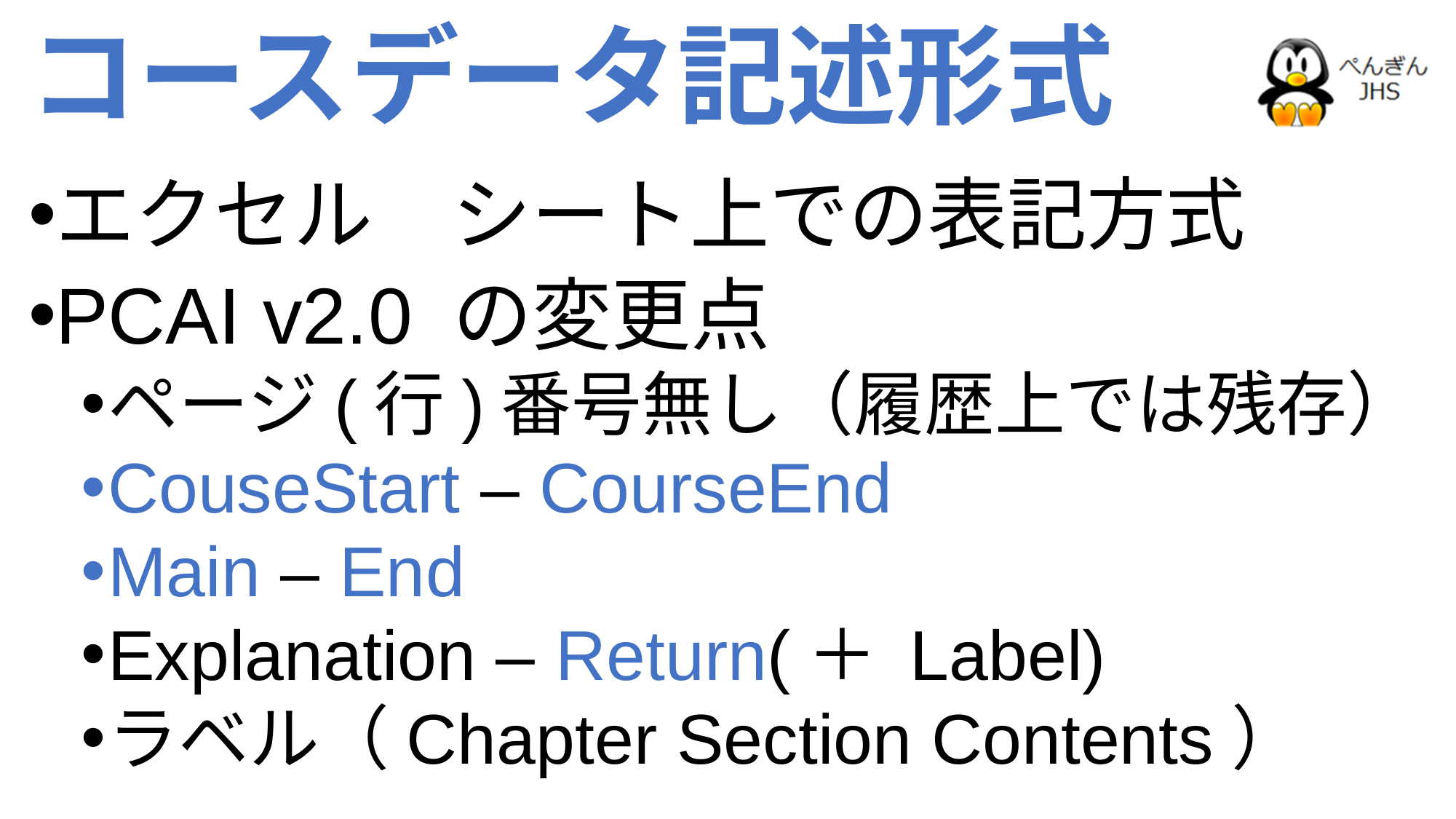

# コースデータ記述形式
エクセル　シート上での表記方式
PCAI v2.0 の変更点
ページ(行)番号無し（履歴上では残存）
CouseStart – CourseEnd
Main – End
Explanation – Return(＋ Label)
ラベル（Chapter Section Contents）